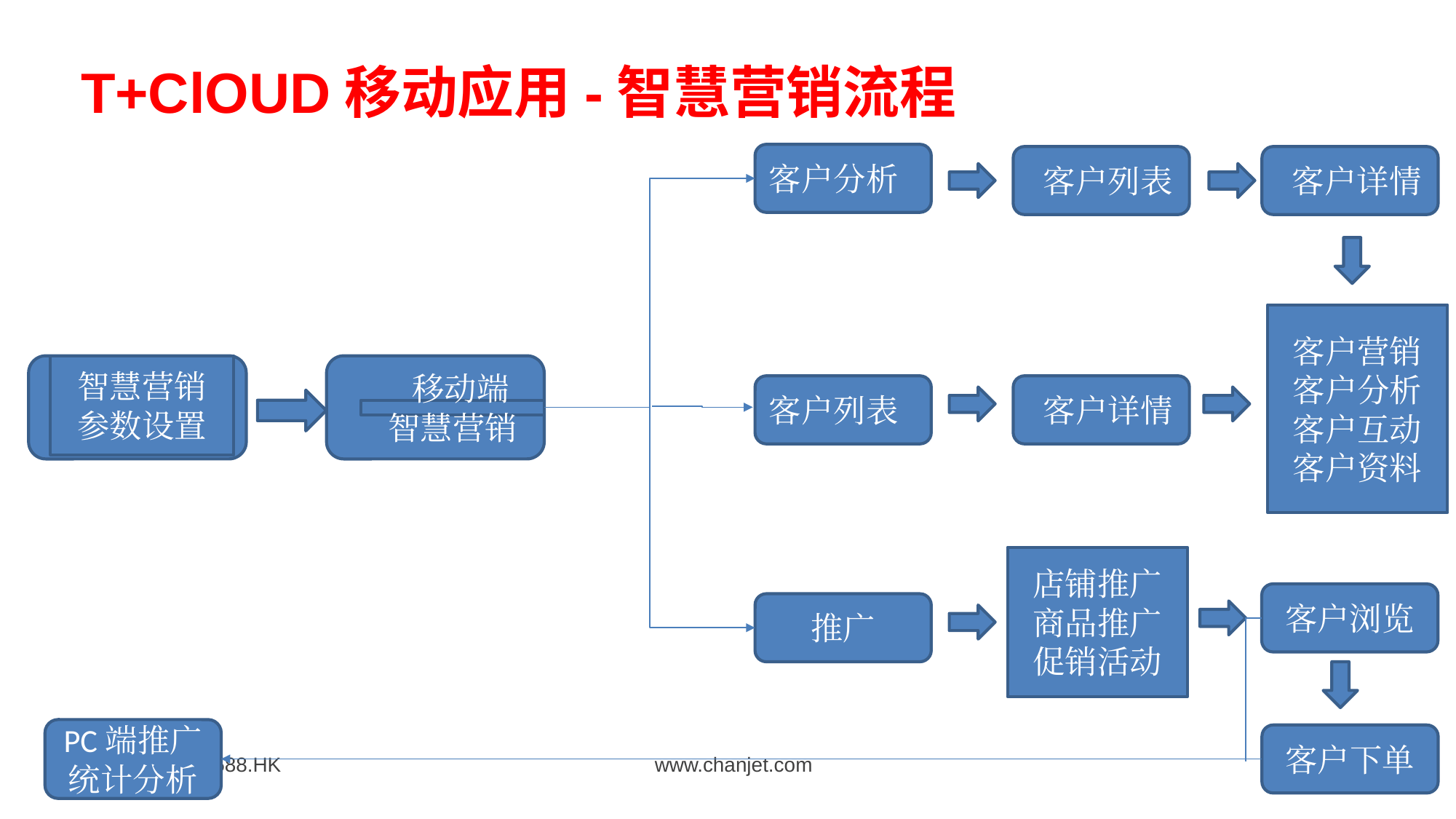

T+ClOUD移动应用-智慧营销流程
客户分析
 客户列表
 客户详情

客户营销
客户分析
客户互动
客户资料

智慧营销参数设置

客户列表
 客户详情

 移动端
智慧营销
店铺推广
商品推广
促销活动
客户浏览
推广

PC端推广统计分析
客户下单